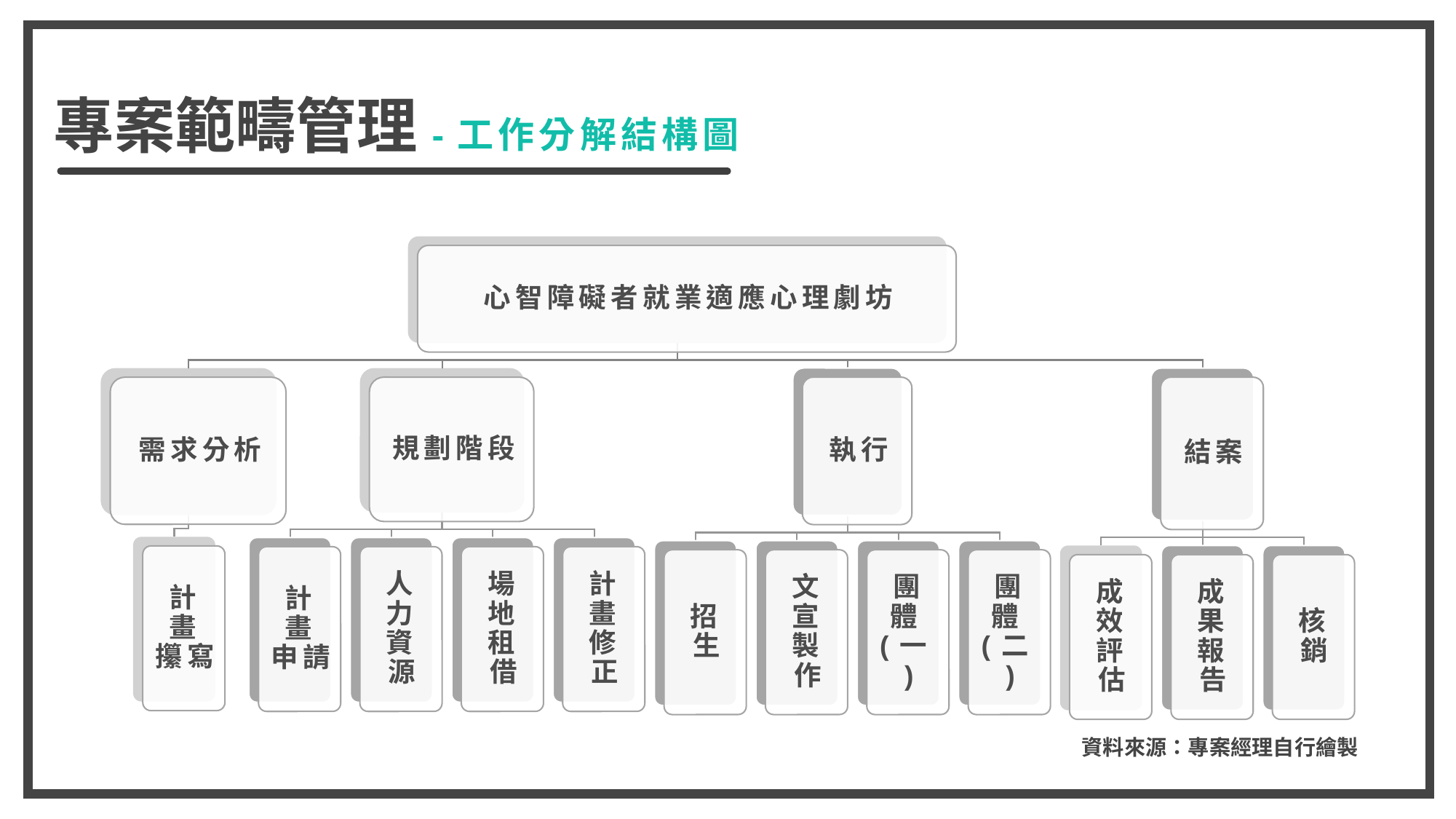

專案範疇管理-工作分解結構圖
心智障礙者就業適應心理劇坊
需求分析
計畫攥寫
規劃階段
計畫申請
人力資源
場地租借
計畫修正
執行
招生
文宣製作
團體(一)
團體(二)
結案
成效評估
成果報告
核銷
資料來源：專案經理自行繪製